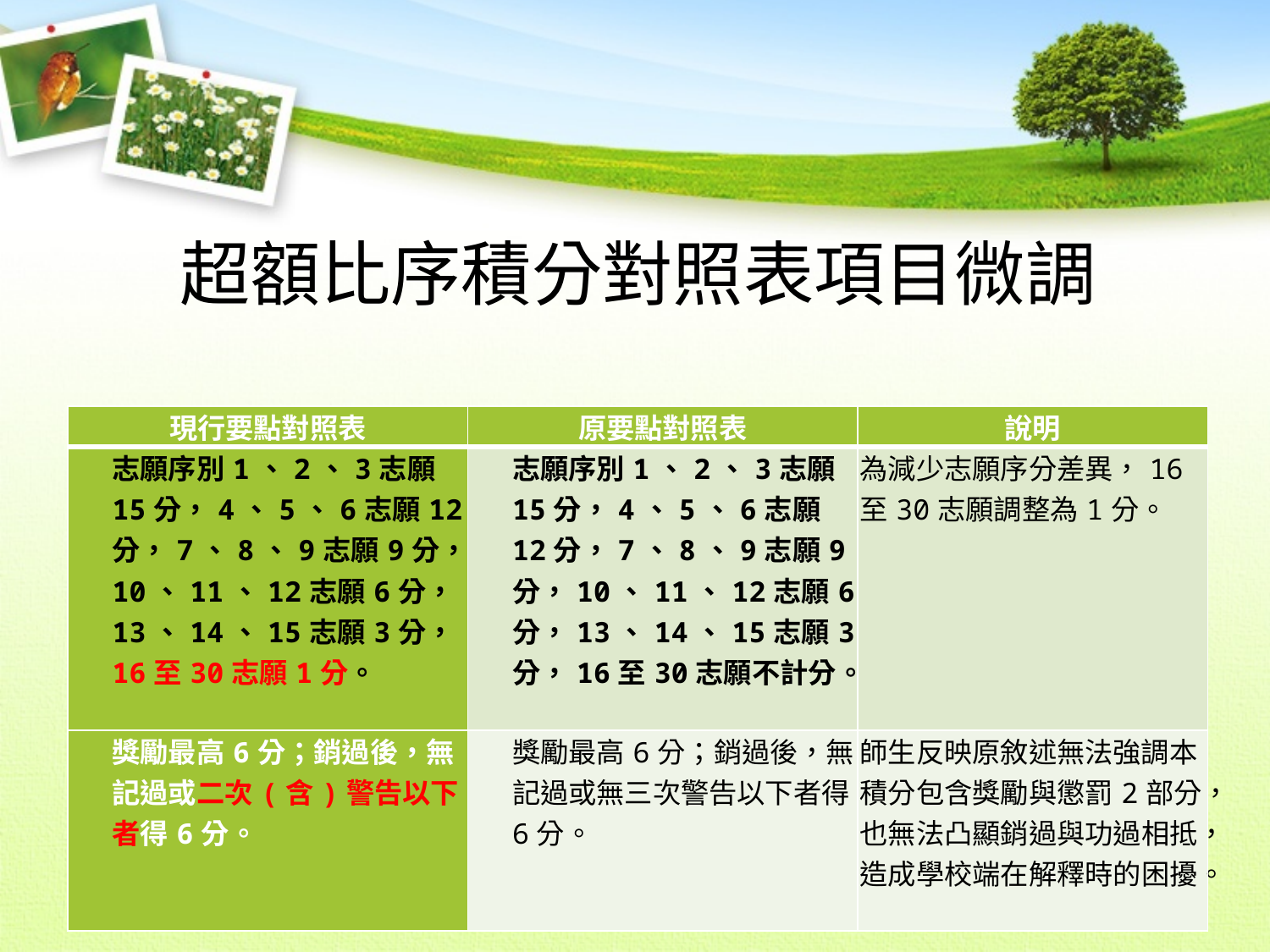

超額比序積分對照表項目微調
| 現行要點對照表 | 原要點對照表 | 說明 |
| --- | --- | --- |
| 志願序別1、2、3志願15分，4、5、6志願12分，7、8、9志願9分，10、11、12志願6分，13、14、15志願3分， 16至30志願1分。 | 志願序別1、2、3志願15分，4、5、6志願12分，7、8、9志願9分，10、11、12志願6分，13、14、15志願3分，16至30志願不計分。 | 為減少志願序分差異，16至30志願調整為1分。 |
| 獎勵最高6分；銷過後，無記過或二次(含)警告以下者得6分。 | 獎勵最高6分；銷過後，無記過或無三次警告以下者得6分。 | 師生反映原敘述無法強調本積分包含獎勵與懲罰2部分，也無法凸顯銷過與功過相抵，造成學校端在解釋時的困擾。 |
23